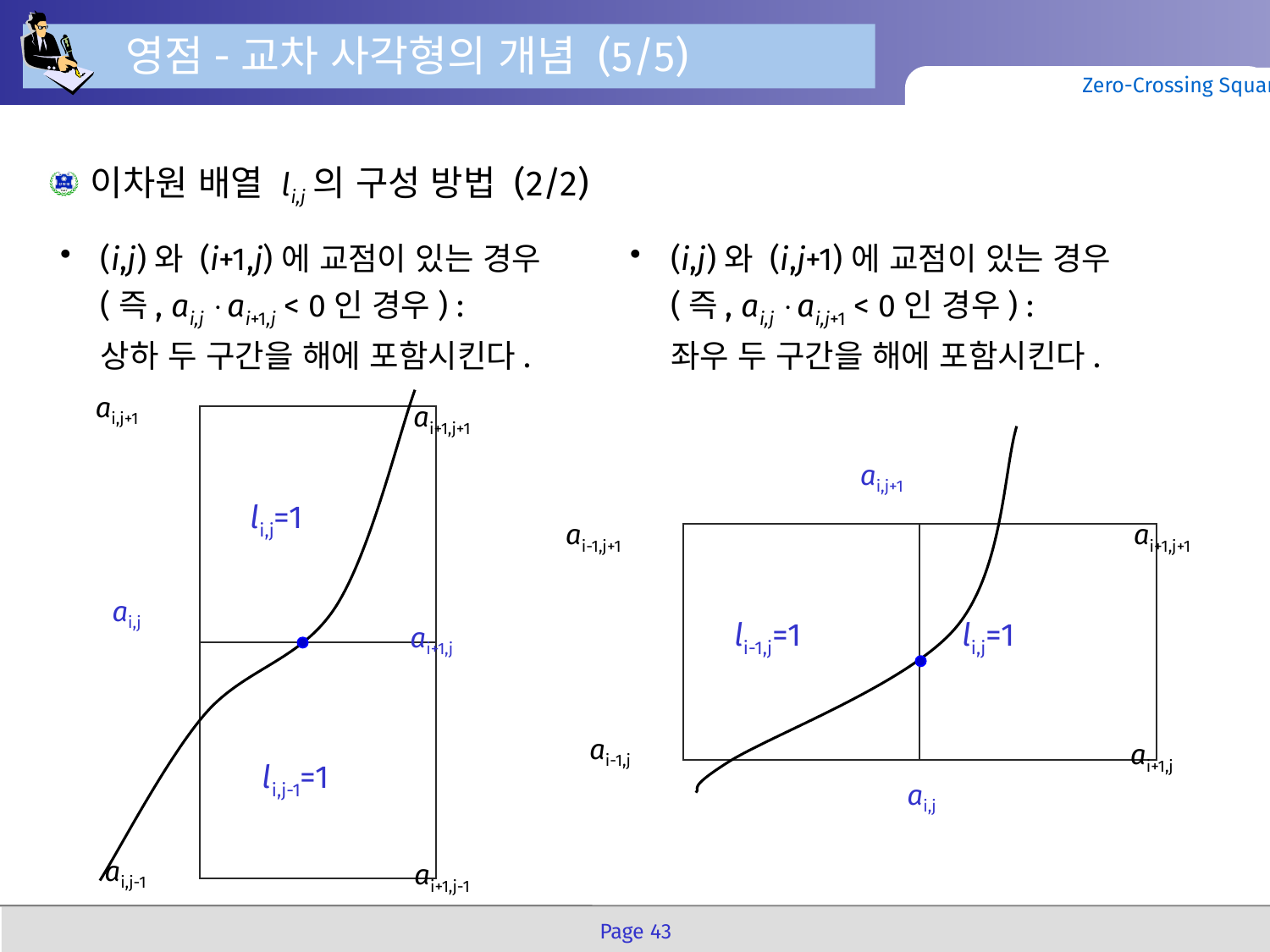

영점-교차 사각형의 개념 (5/5)
Zero-Crossing Squares
이차원 배열 li,j의 구성 방법 (2/2)
(i,j)와 (i+1,j)에 교점이 있는 경우
(즉, ai,j ⋅ai+1,j < 0인 경우) :
상하 두 구간을 해에 포함시킨다.
(i,j)와 (i,j+1)에 교점이 있는 경우
(즉, ai,j ⋅ai,j+1 < 0인 경우) :
좌우 두 구간을 해에 포함시킨다.
ai,j+1

ai+1,j+1

li,j=1
ai,j
ai+1,j

li,j-1=1
ai,j-1
ai+1,j-1

ai,j+1
ai-1,j+1
ai+1,j+1

li-1,j=1
li,j=1

ai-1,j
ai+1,j
ai,j
Page 43